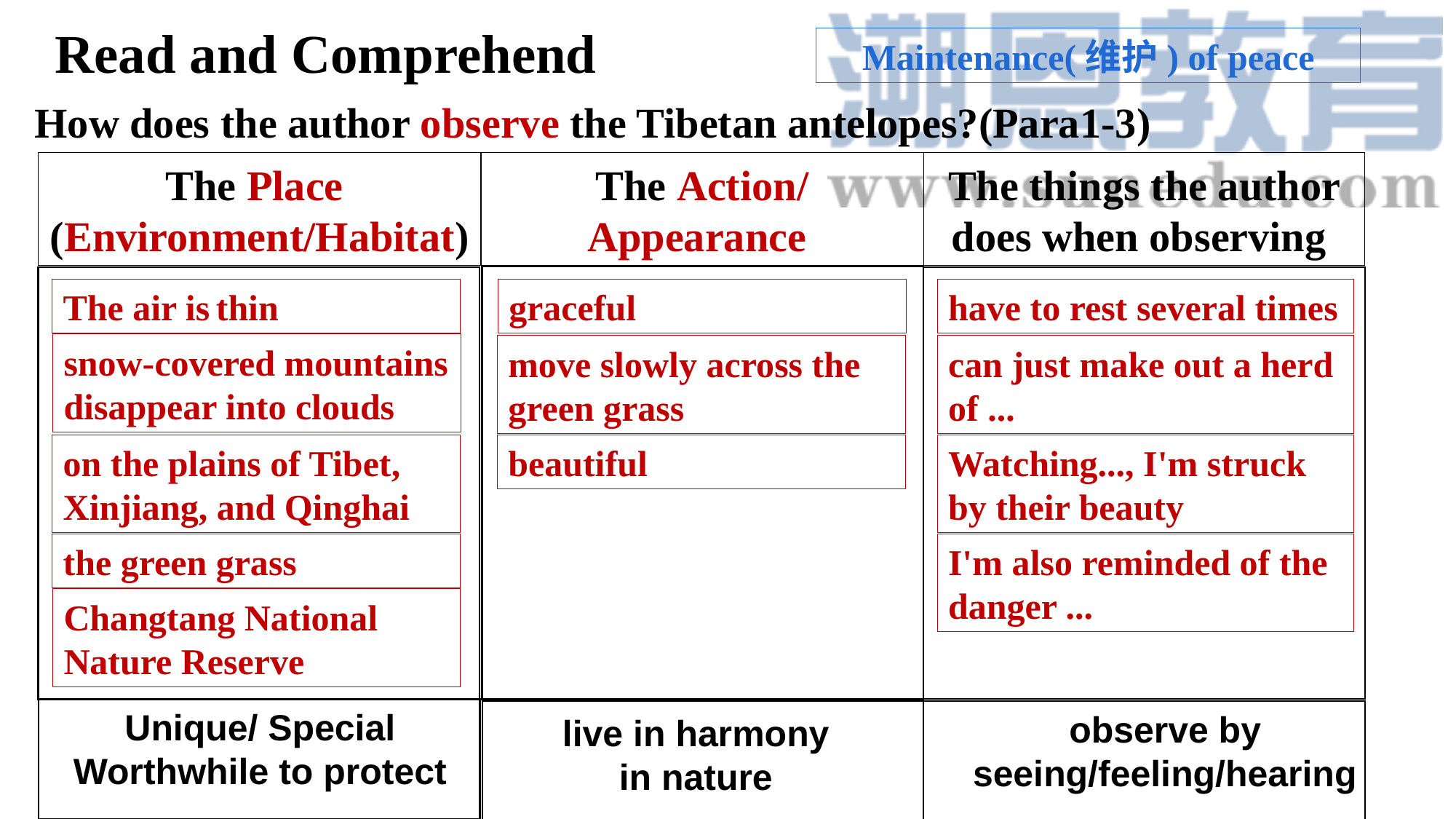

Read and Comprehend
Maintenance(维护) of peace
How does the author observe the Tibetan antelopes?(Para1-3)
The Place
(Environment/Habitat)
The Action/
Appearance
The things the author does when observing

The air is thin
graceful
have to rest several times
snow-covered mountains disappear into clouds
move slowly across the green grass
can just make out a herd of ...
on the plains of Tibet, Xinjiang, and Qinghai
beautiful
Watching..., I'm struck by their beauty
the green grass
I'm also reminded of the danger ...
Changtang National Nature Reserve
Unique/ Special
Worthwhile to protect

observe by seeing/feeling/hearing
live in harmony in nature